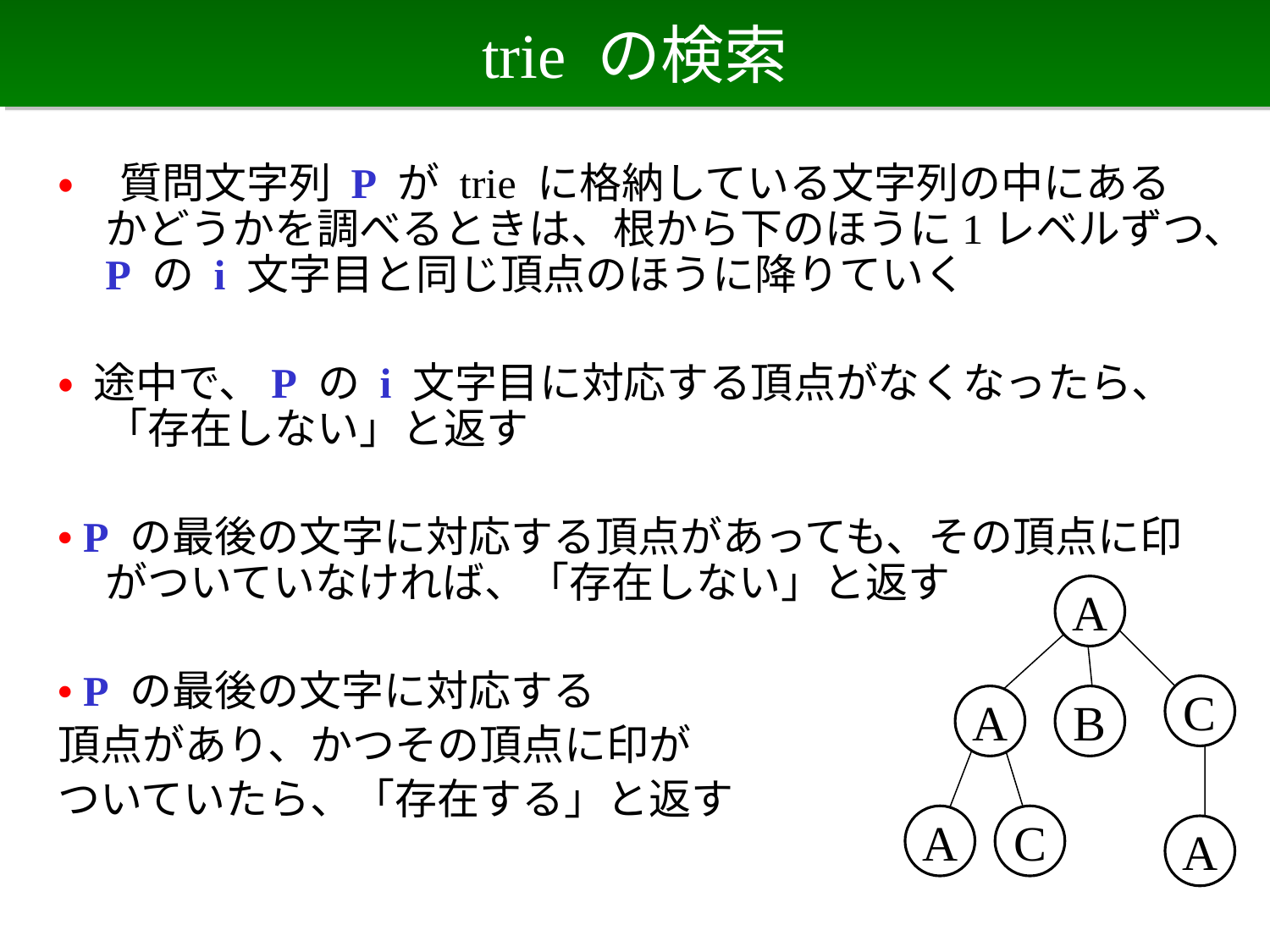

# trie の検索
• 質問文字列 P が trie に格納している文字列の中にあるかどうかを調べるときは、根から下のほうに1レベルずつ、P の i 文字目と同じ頂点のほうに降りていく

• 途中で、P の i 文字目に対応する頂点がなくなったら、「存在しない」と返す

• P の最後の文字に対応する頂点があっても、その頂点に印がついていなければ、「存在しない」と返す

• P の最後の文字に対応する
頂点があり、かつその頂点に印が
ついていたら、「存在する」と返す
A

C
A
B

A
C
A